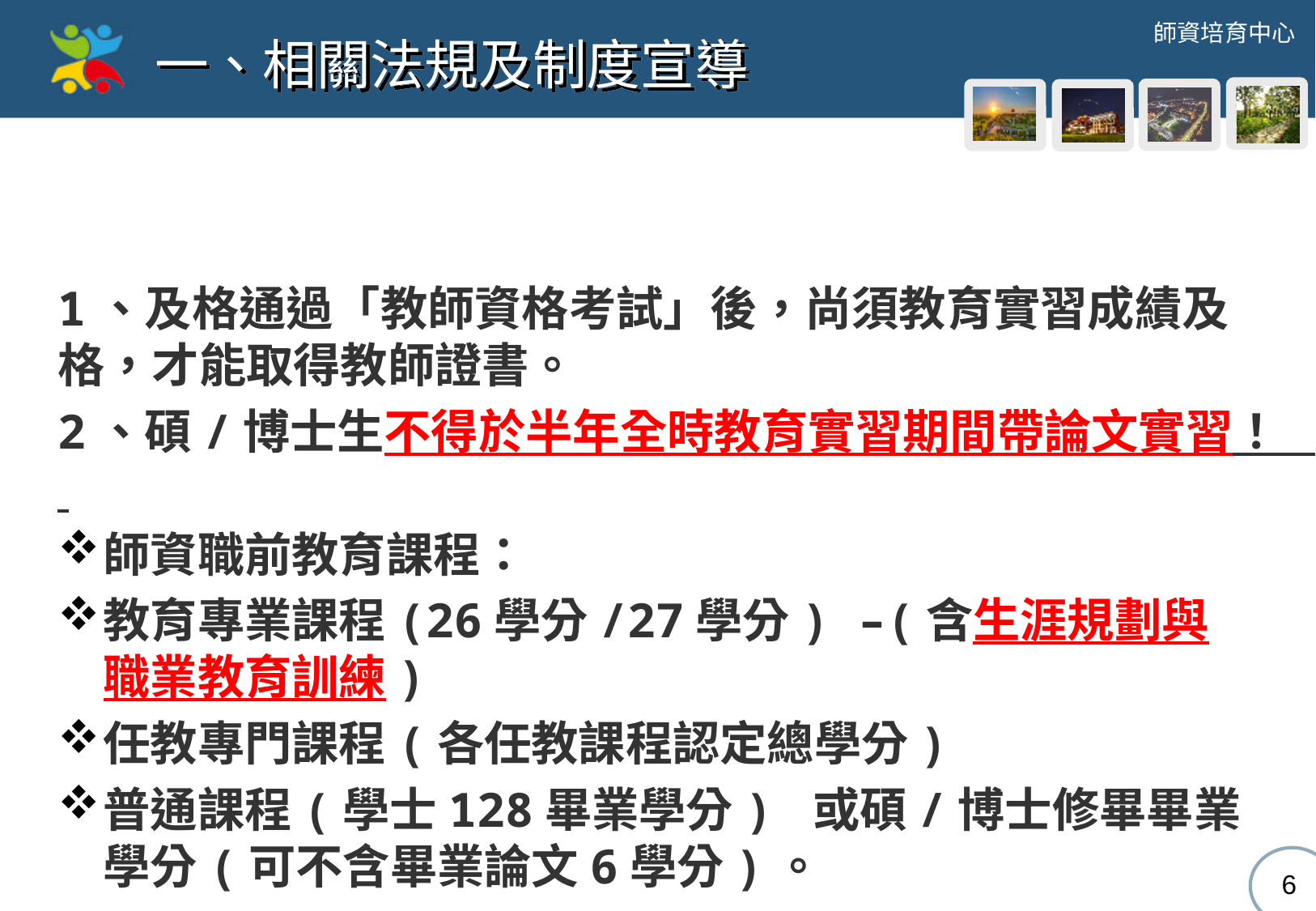

# 一、相關法規及制度宣導

1、及格通過「教師資格考試」後，尚須教育實習成績及格，才能取得教師證書。
2、碩/博士生不得於半年全時教育實習期間帶論文實習！
師資職前教育課程：
教育專業課程(26學分/27學分) –(含生涯規劃與職業教育訓練)
任教專門課程(各任教課程認定總學分)
普通課程(學士128畢業學分) 或碩/博士修畢畢業學分(可不含畢業論文6學分)。